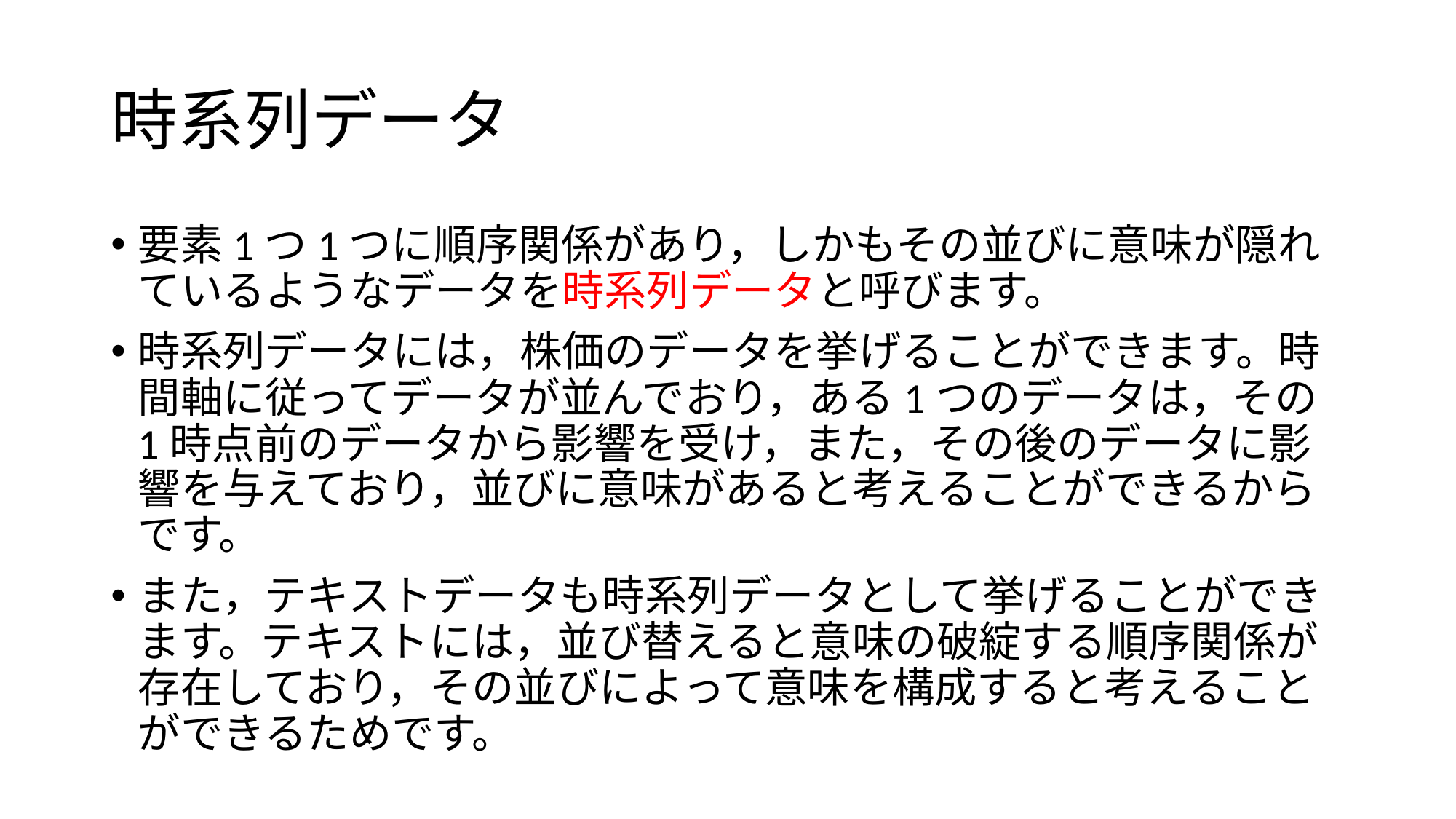

# 時系列データ
要素1つ1つに順序関係があり，しかもその並びに意味が隠れているようなデータを時系列データと呼びます。
時系列データには，株価のデータを挙げることができます。時間軸に従ってデータが並んでおり，ある1つのデータは，その1時点前のデータから影響を受け，また，その後のデータに影響を与えており，並びに意味があると考えることができるからです。
また，テキストデータも時系列データとして挙げることができます。テキストには，並び替えると意味の破綻する順序関係が存在しており，その並びによって意味を構成すると考えることができるためです。